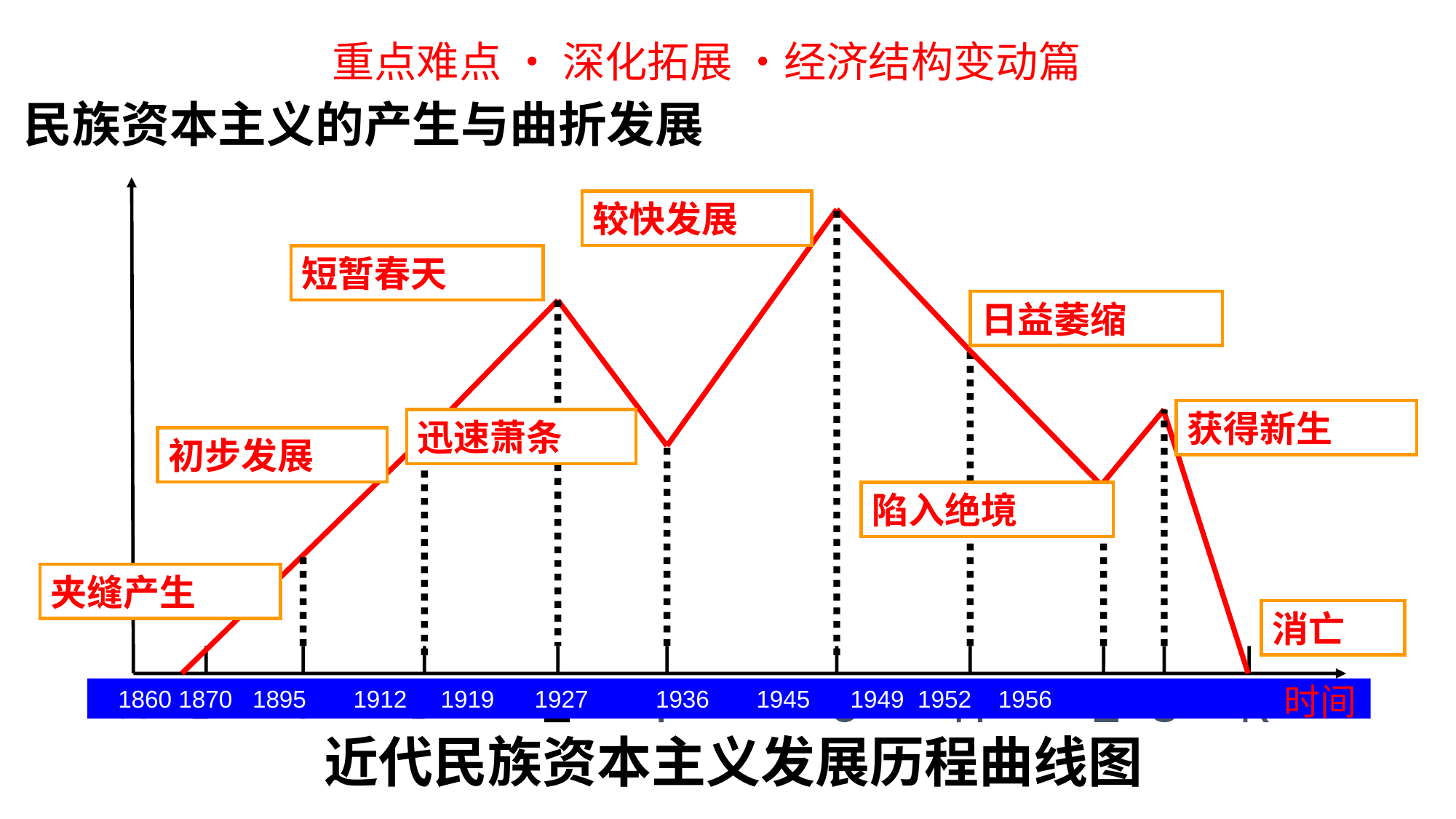

重点难点 • 深化拓展 •经济结构变动篇
民族资本主义的产生与曲折发展

较快发展

短暂春天
日益萎缩

获得新生
迅速萧条

初步发展

陷入绝境

夹缝产生
消亡

时间
   1860 1870   1895       1912     1919      1927          1936       1945      1949  1952    1956
A
B
C
D
E
F
G
H
I
J
K
近代民族资本主义发展历程曲线图